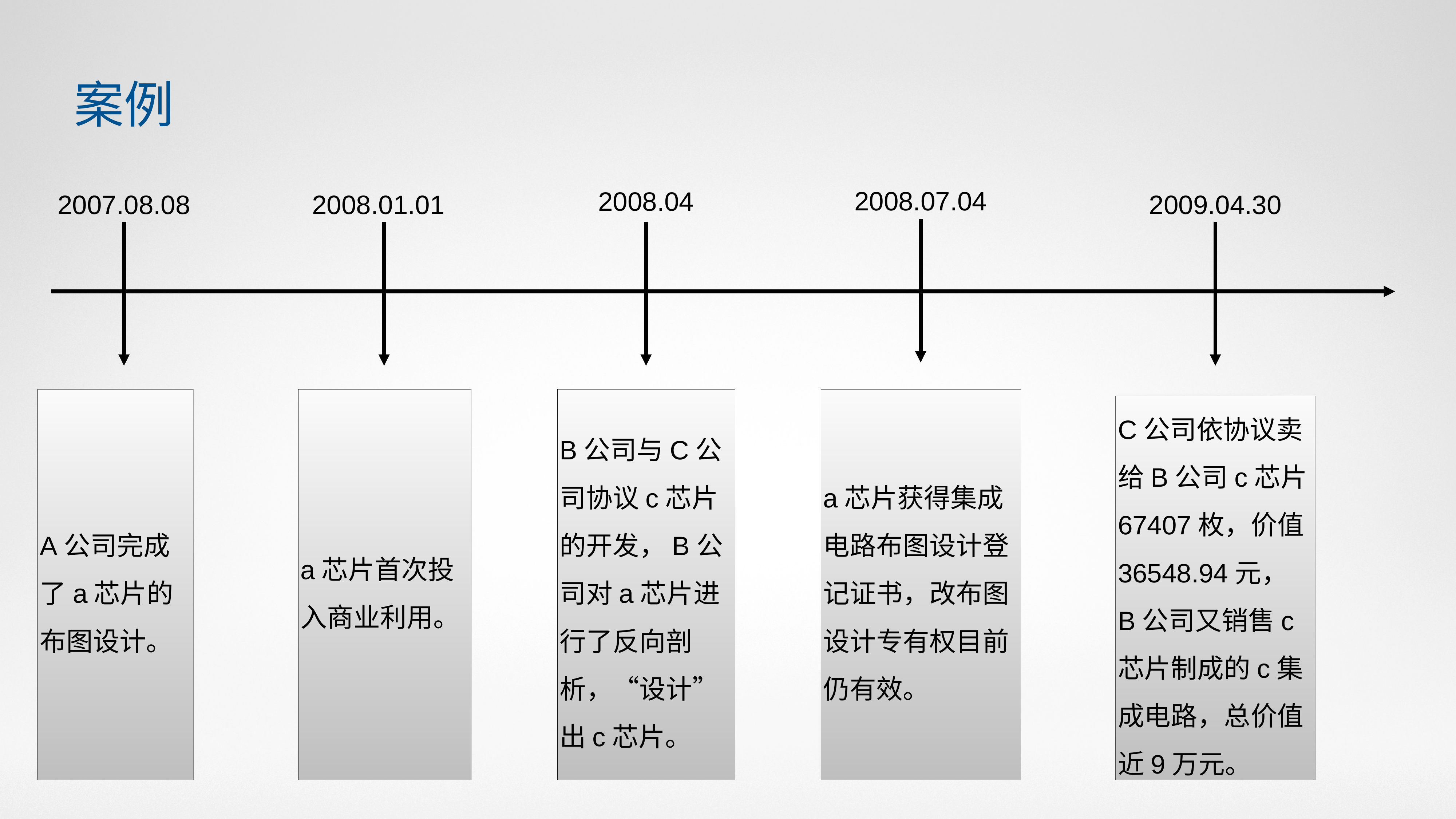

案例
2008.07.04
2008.04
2009.04.30
2007.08.08
2008.01.01

C公司依协议卖给B公司c芯片67407枚，价值36548.94元， B公司又销售c芯片制成的c集成电路，总价值近9万元。

B公司与C公司协议c芯片的开发，B公司对a芯片进行了反向剖析，“设计”出c芯片。

A公司完成了a芯片的布图设计。

a芯片首次投入商业利用。

a芯片获得集成电路布图设计登记证书，改布图设计专有权目前仍有效。